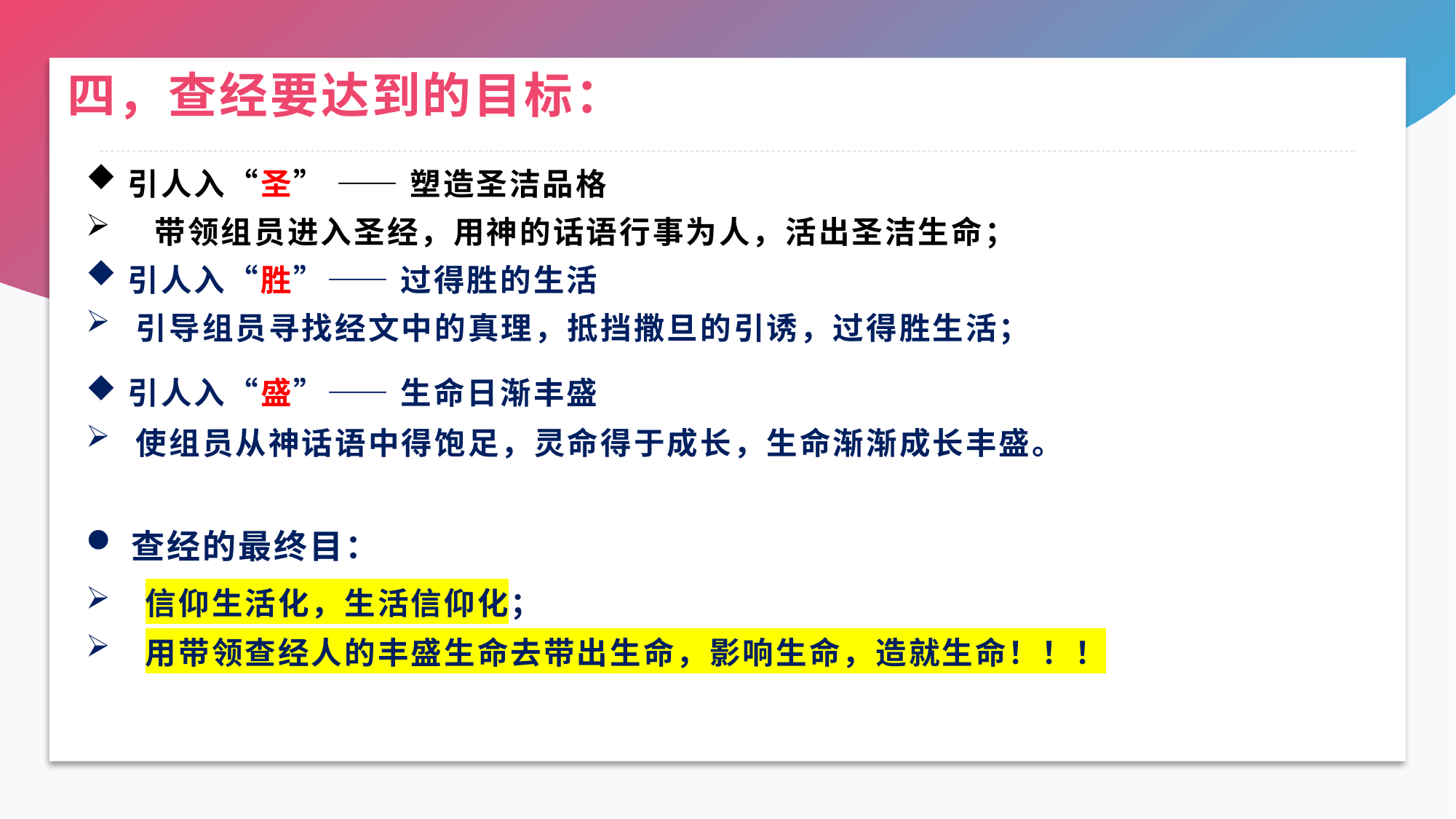

# 四，查经要达到的目标：
 引人入“圣” —— 塑造圣洁品格
    带领组员进入圣经，用神的话语行事为人，活出圣洁生命；
 引人入“胜”—— 过得胜的生活
  引导组员寻找经文中的真理，抵挡撒旦的引诱，过得胜生活；
 引人入“盛”—— 生命日渐丰盛
  使组员从神话语中得饱足，灵命得于成长，生命渐渐成长丰盛。

 查经的最终目：
   信仰生活化，生活信仰化；
   用带领查经人的丰盛生命去带出生命，影响生命，造就生命！！！